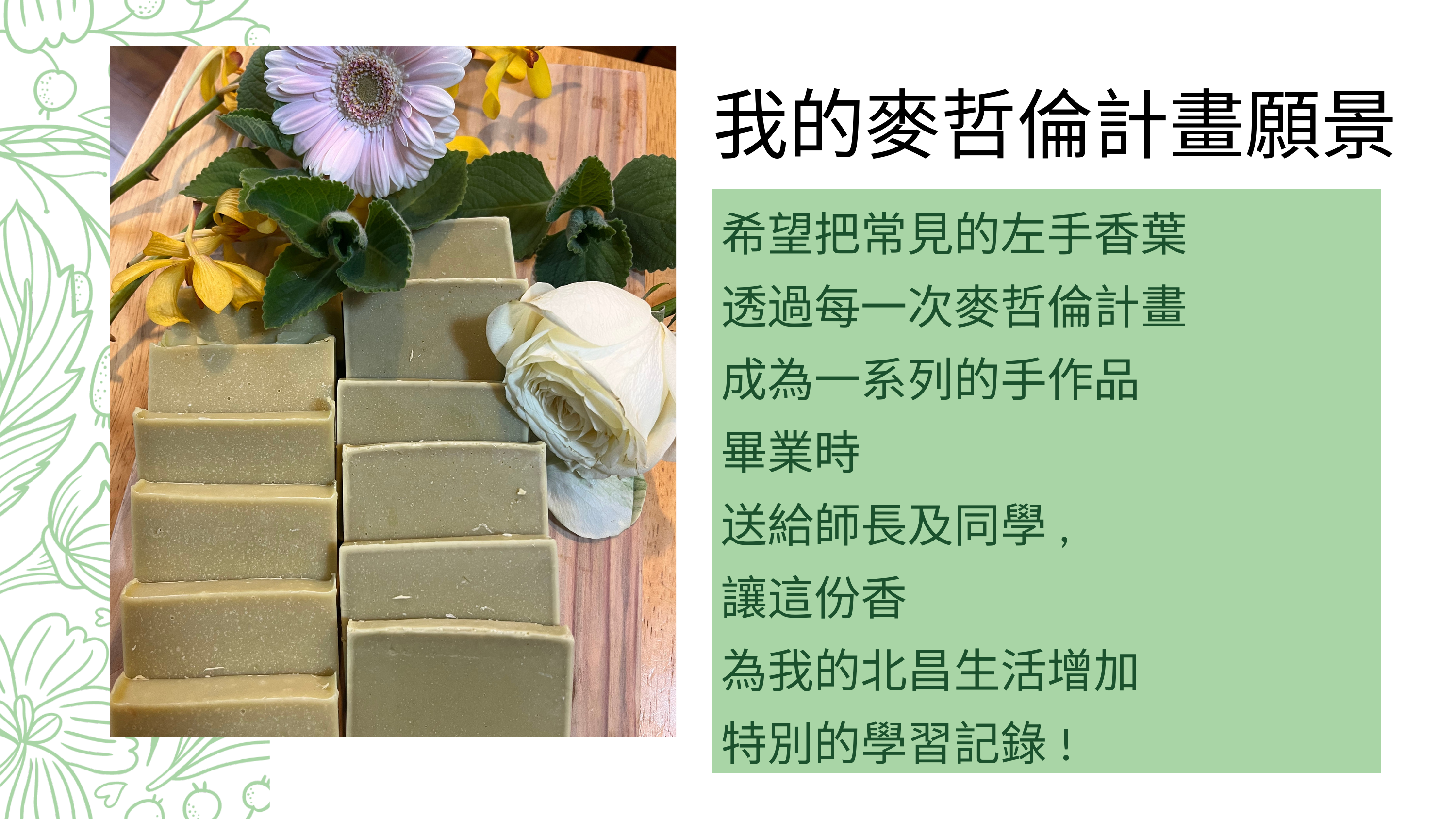

我的麥哲倫計畫願景
希望把常見的左手香葉
透過每一次麥哲倫計畫
成為一系列的手作品
畢業時
送給師長及同學,
讓這份香
為我的北昌生活增加
特別的學習記錄!